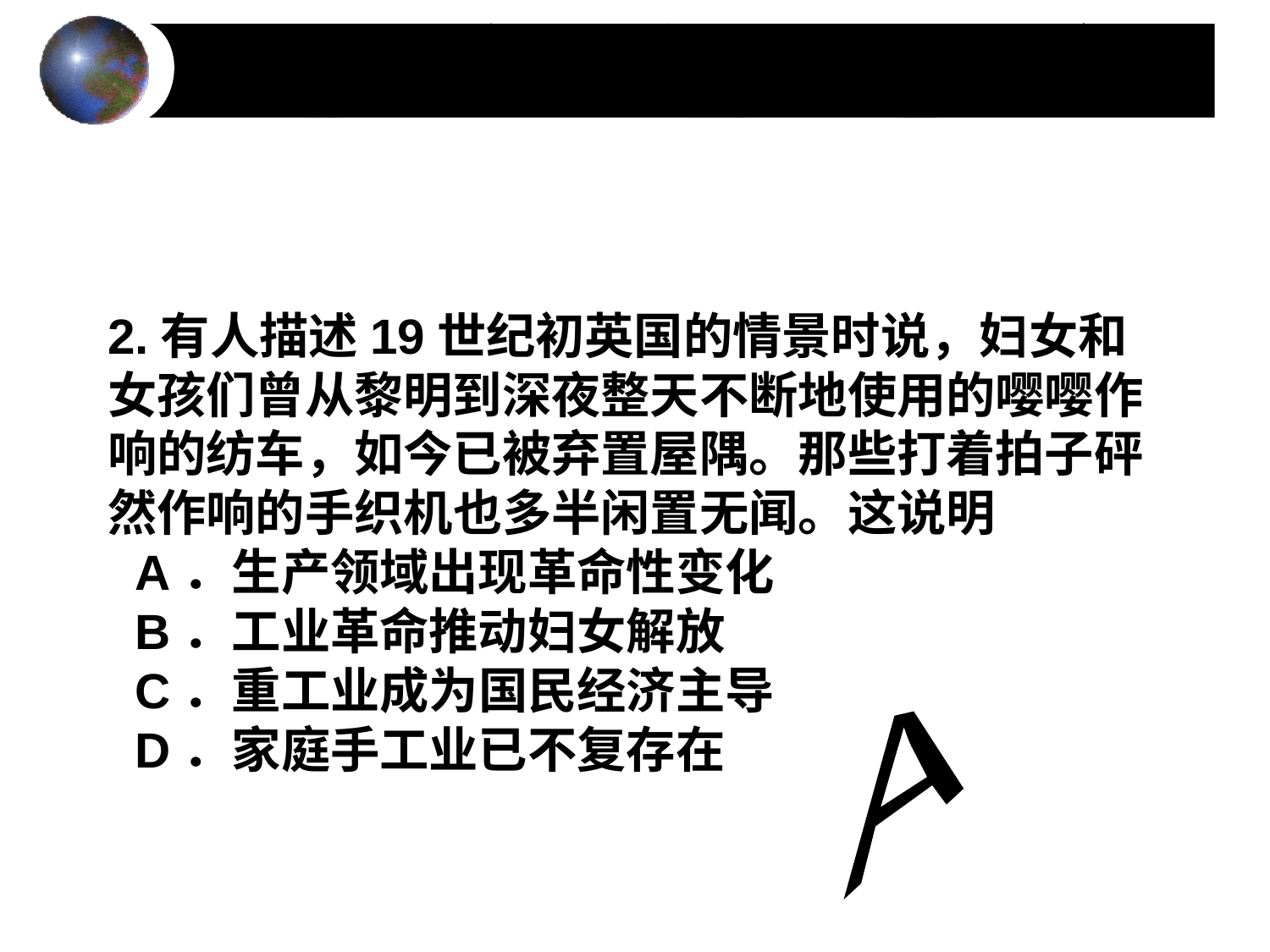

#
2.有人描述19世纪初英国的情景时说，妇女和女孩们曾从黎明到深夜整天不断地使用的嘤嘤作响的纺车，如今已被弃置屋隅。那些打着拍子砰然作响的手织机也多半闲置无闻。这说明
  A．生产领域出现革命性变化
  B．工业革命推动妇女解放
  C．重工业成为国民经济主导
  D．家庭手工业已不复存在

A